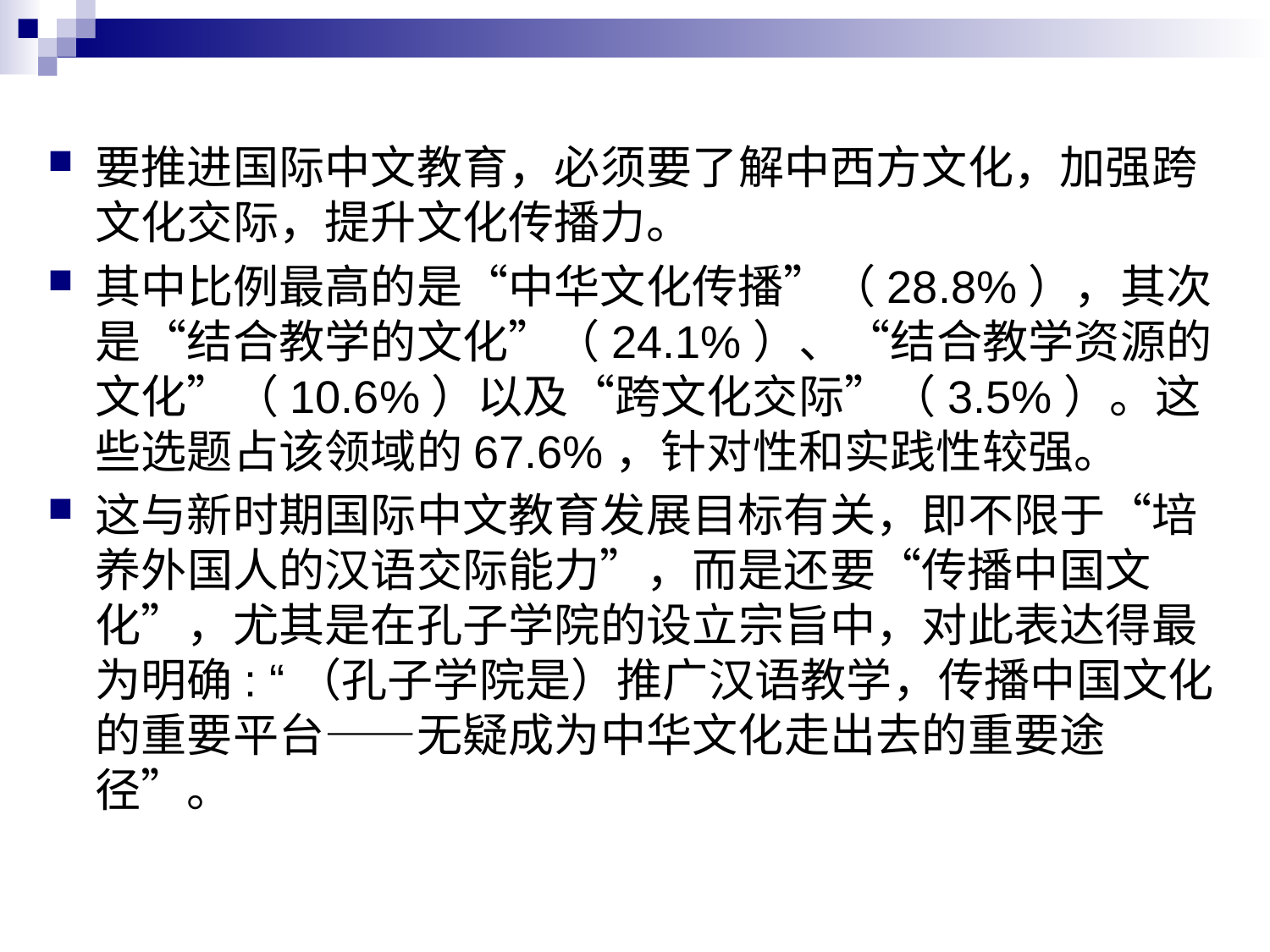

要推进国际中文教育，必须要了解中西方文化，加强跨文化交际，提升文化传播力。
其中比例最高的是“中华文化传播”（28.8%），其次是“结合教学的文化”（24.1%）、“结合教学资源的文化”（10.6%）以及“跨文化交际”（3.5%）。这些选题占该领域的67.6%，针对性和实践性较强。
这与新时期国际中文教育发展目标有关，即不限于“培养外国人的汉语交际能力”，而是还要“传播中国文化”，尤其是在孔子学院的设立宗旨中，对此表达得最为明确: “（孔子学院是）推广汉语教学，传播中国文化的重要平台——无疑成为中华文化走出去的重要途径”。